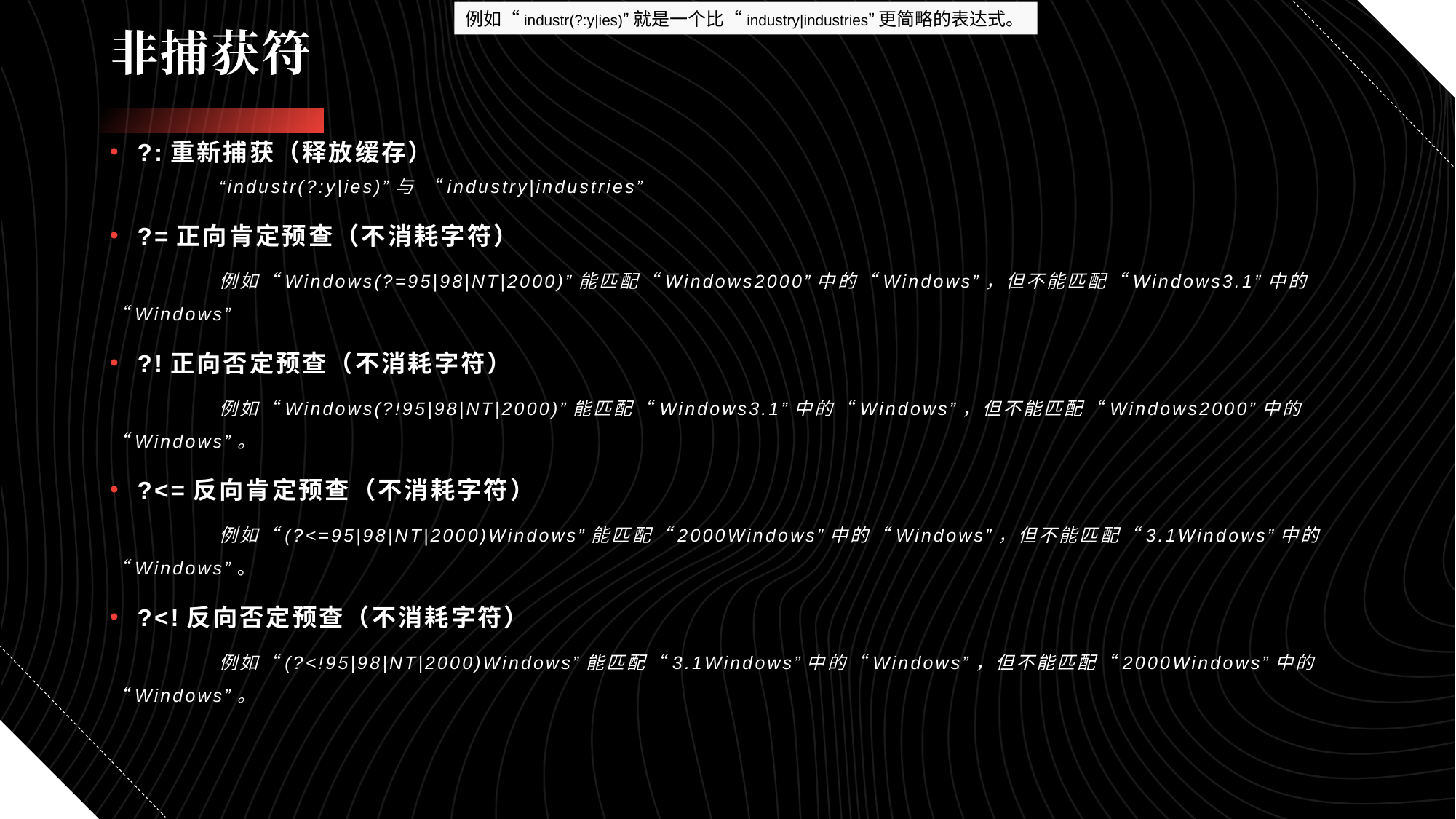

例如“industr(?:y|ies)”就是一个比“industry|industries”更简略的表达式。
# 非捕获符
?:重新捕获（释放缓存）
	“industr(?:y|ies)”与 “industry|industries”
?=正向肯定预查（不消耗字符）
	例如“Windows(?=95|98|NT|2000)”能匹配“Windows2000”中的“Windows”，但不能匹配“Windows3.1”中的“Windows”
?!正向否定预查（不消耗字符）
	例如“Windows(?!95|98|NT|2000)”能匹配“Windows3.1”中的“Windows”，但不能匹配“Windows2000”中的“Windows”。
?<=反向肯定预查（不消耗字符）
	例如“(?<=95|98|NT|2000)Windows”能匹配“2000Windows”中的“Windows”，但不能匹配“3.1Windows”中的“Windows”。
?<!反向否定预查（不消耗字符）
	例如“(?<!95|98|NT|2000)Windows”能匹配“3.1Windows”中的“Windows”，但不能匹配“2000Windows”中的“Windows”。